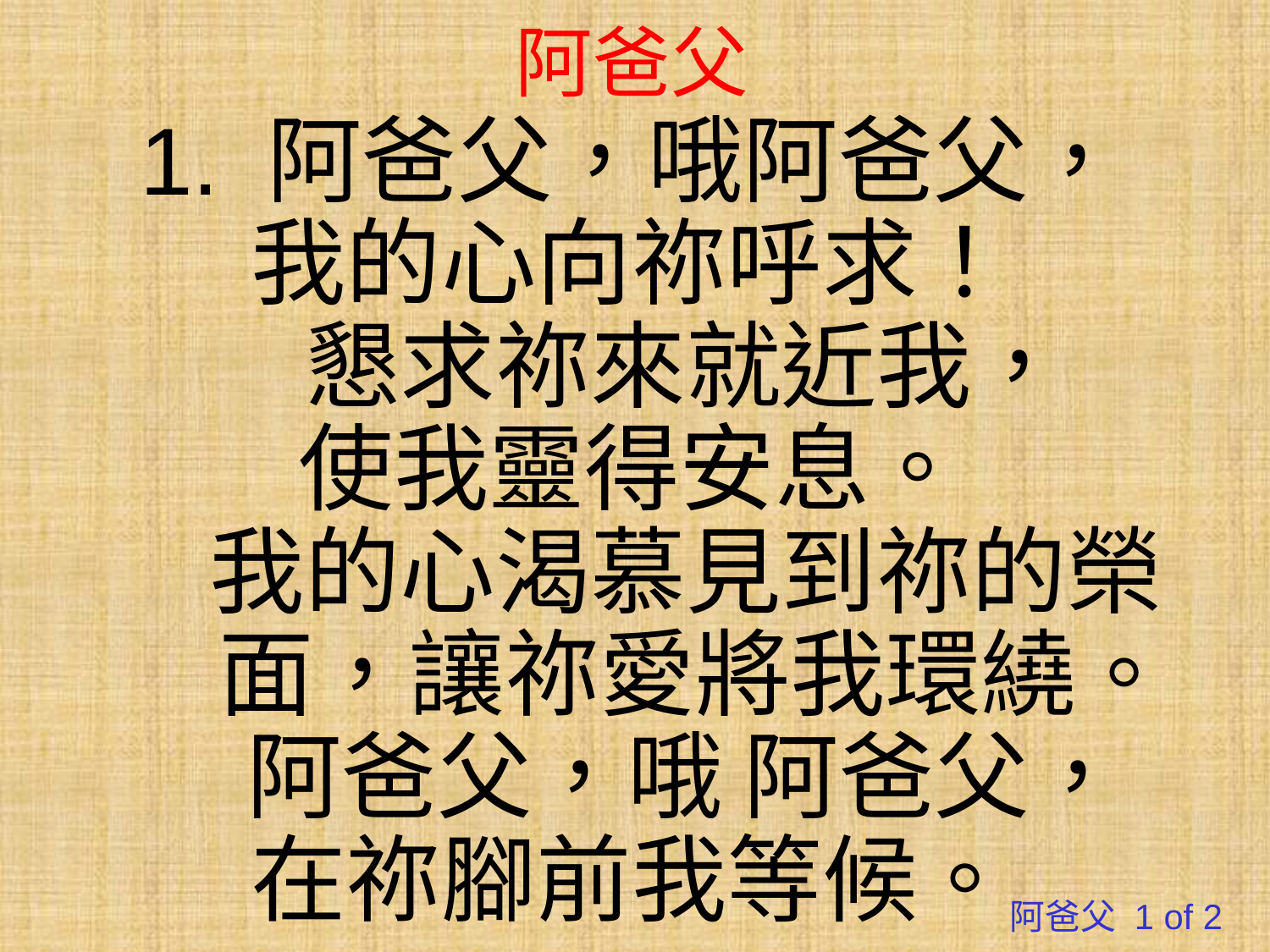

# 阿爸父
阿爸父，哦阿爸父，
我的心向祢呼求！
    懇求祢來就近我，
使我靈得安息。
    我的心渴慕見到祢的榮面，讓祢愛將我環繞。
    阿爸父，哦 阿爸父，
在祢腳前我等候。
阿爸父 1 of 2